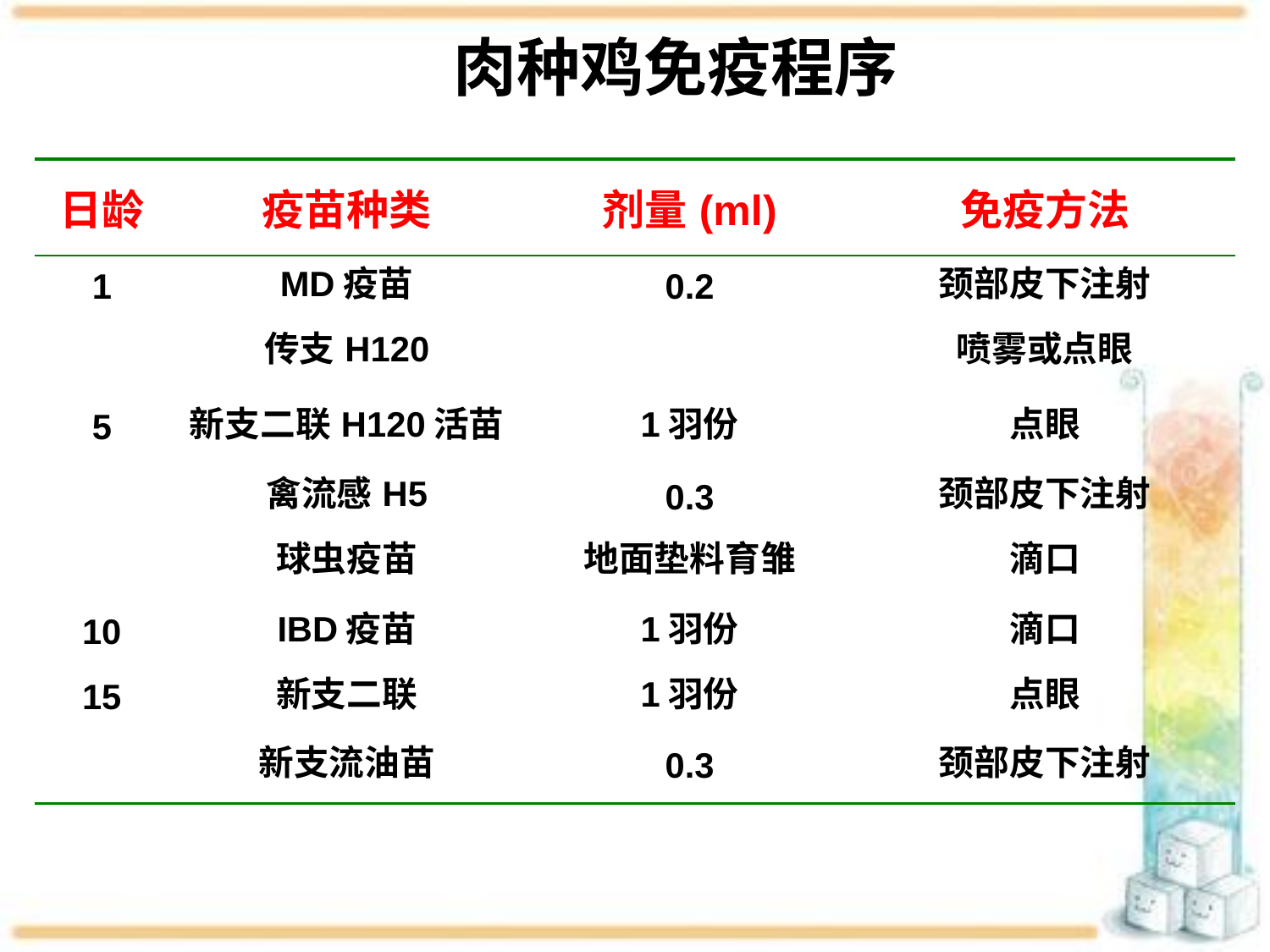

# 肉种鸡免疫程序
| 日龄 | 疫苗种类 | 剂量(ml) | 免疫方法 |
| --- | --- | --- | --- |
| 1 | MD疫苗 | 0.2 | 颈部皮下注射 |
|  | 传支H120 |  | 喷雾或点眼 |
| 5 | 新支二联H120活苗 | 1羽份 | 点眼 |
|  | 禽流感H5 | 0.3 | 颈部皮下注射 |
|  | 球虫疫苗 | 地面垫料育雏 | 滴口 |
| 10 | IBD疫苗 | 1羽份 | 滴口 |
| 15 | 新支二联 | 1羽份 | 点眼 |
|  | 新支流油苗 | 0.3 | 颈部皮下注射 |